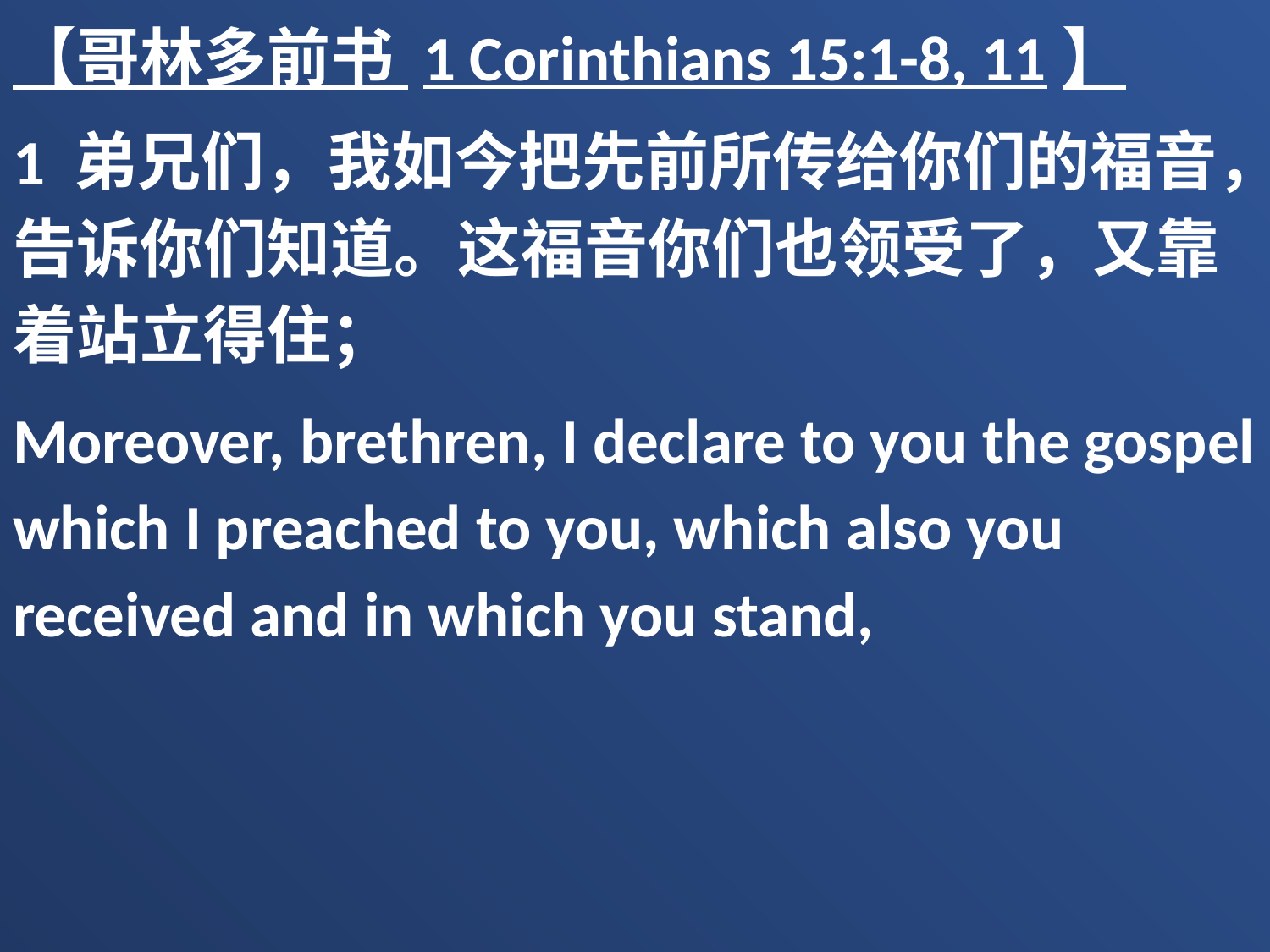

【哥林多前书 1 Corinthians 15:1-8, 11】
1 弟兄们，我如今把先前所传给你们的福音，告诉你们知道。这福音你们也领受了，又靠着站立得住；
Moreover, brethren, I declare to you the gospel which I preached to you, which also you received and in which you stand,